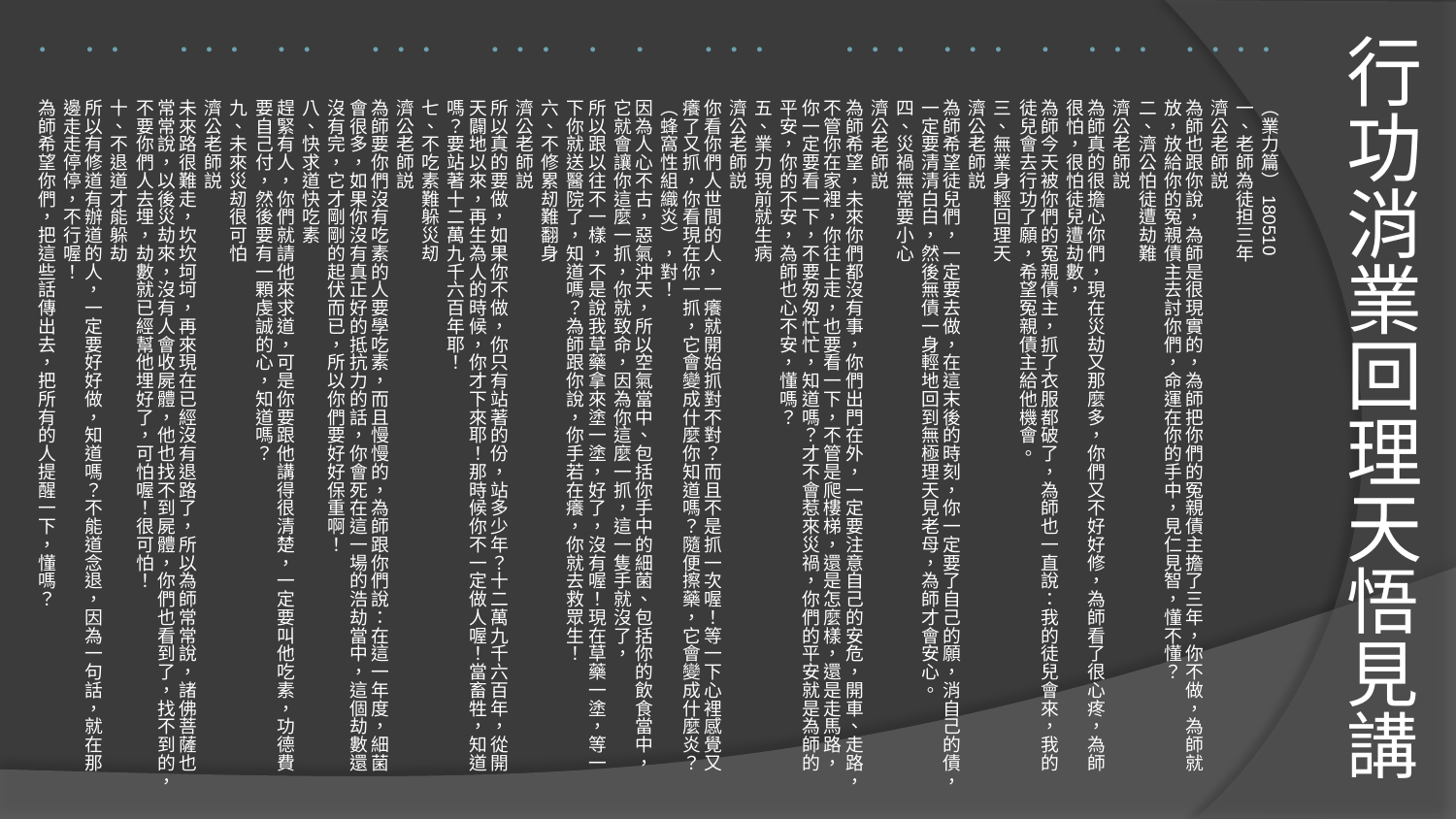

# 行功消業回理天悟見講
（業力篇） 180510
一、老師為徒担三年
濟公老師説
為師也跟你說，為師是很現實的，為師把你們的冤親債主擔了三年，你不做，為師就放，放給你的冤親債主去討你們，命運在你的手中，見仁見智，懂不懂？
二、濟公怕徒遭劫難
濟公老師説
為師真的很擔心你們，現在災劫又那麼多，你們又不好好修，為師看了很心疼，為師很怕，很怕徒兒遭劫數，
為師今天被你們的冤親債主，抓了衣服都破了，為師也一直說：我的徒兒會來，我的徒兒會去行功了願，希望冤親債主給他機會。
三、無業身輕回理天
濟公老師説
為師希望徒兒們，一定要去做，在這末後的時刻，你一定要了自己的願，消自己的債，一定要清清白白，然後無債一身輕地回到無極理天見老母，為師才會安心。
四、災禍無常要小心
濟公老師説
為師希望，未來你們都沒有事，你們出門在外，一定要注意自己的安危，開車、走路，不管你在家裡，你往上走，也要看一下，不管是爬樓梯，還是怎麼樣，還是走馬路，你一定要看一下，不要匆匆忙忙，知道嗎？才不會惹來災禍，你們的平安就是為師的平安，你的不安，為師也心不安，懂嗎？
五、業力現前就生病
濟公老師説
你看你們人世間的人，一癢就開始抓對不對？而且不是抓一次喔！等一下心裡感覺又癢了又抓，你看現在你一抓，它會變成什麼你知道嗎？隨便擦藥，它會變成什麼炎？（蜂窩性組織炎），對！
因為人心不古，惡氣沖天，所以空氣當中、包括你手中的細菌、包括你的飲食當中，它就會讓你這麼一抓，你就致命，因為你這麼一抓，這一隻手就沒了，
所以跟以往不一樣，不是說我草藥拿來塗一塗，好了，沒有喔！現在草藥一塗，等一下你就送醫院了，知道嗎？為師跟你說，你手若在癢，你就去救眾生！
六、不修累刼難翻身
濟公老師説
所以真的要做，如果你不做，你只有站著的份，站多少年？十二萬九千六百年，從開天闢地以來，再生為人的時候，你才下來耶！那時候你不一定做人喔！當畜牲，知道嗎？要站著十二萬九千六百年耶！
七、不吃素難躲災刼
濟公老師説
為師要你們沒有吃素的人要學吃素，而且慢慢的，為師跟你們說：在這一年度，細菌會很多，如果你沒有真正好的抵抗力的話，你會死在這一場的浩劫當中，這個劫數還沒有完，它才剛剛的起伏而已，所以你們要好好保重啊！
八、快求道快吃素
趕緊有人，你們就請他來求道，可是你要跟他講得很清楚，一定要叫他吃素，功德費要自己付，然後要有一顆虔誠的心，知道嗎？
九、未來災刼很可怕
濟公老師説
未來路很難走，坎坎坷坷，再來現在已經沒有退路了，所以為師常常說，諸佛菩薩也常常說，以後災劫來，沒有人會收屍體，他也找不到屍體，你們也看到了，找不到的，不要你們人去埋，劫數就已經幫他埋好了，可怕喔！很可怕！
十、不退道才能躲劫
所以有修道有辦道的人，一定要好好做，知道嗎？不能道念退，因為一句話，就在那邊走走停停，不行喔！
為師希望你們，把這些話傳出去，把所有的人提醒一下，懂嗎？